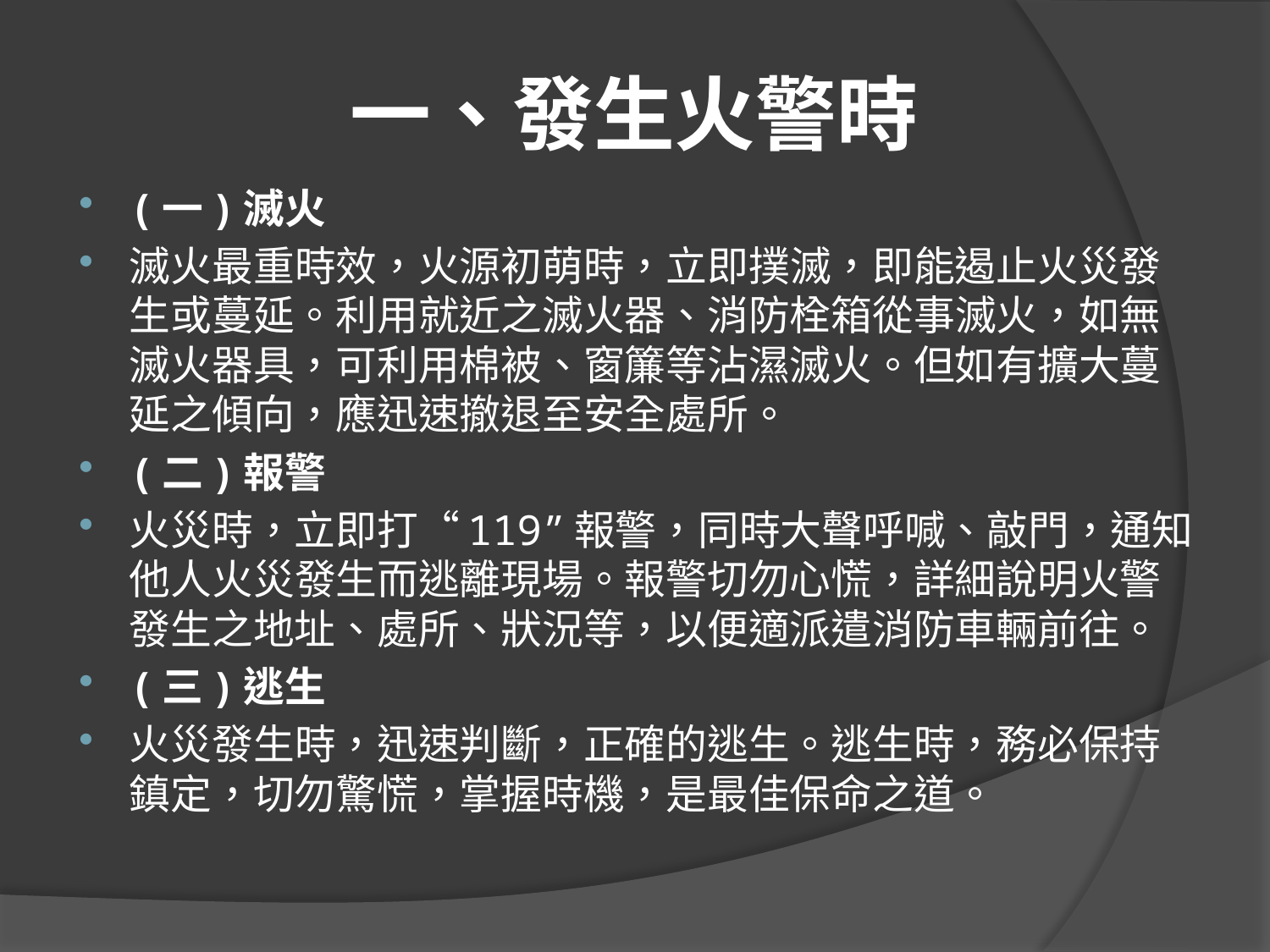

# 一、發生火警時
(一)滅火
滅火最重時效，火源初萌時，立即撲滅，即能遏止火災發生或蔓延。利用就近之滅火器、消防栓箱從事滅火，如無滅火器具，可利用棉被、窗簾等沾濕滅火。但如有擴大蔓延之傾向，應迅速撤退至安全處所。
(二)報警
火災時，立即打“119”報警，同時大聲呼喊、敲門，通知他人火災發生而逃離現場。報警切勿心慌，詳細說明火警發生之地址、處所、狀況等，以便適派遣消防車輛前往。
(三)逃生
火災發生時，迅速判斷，正確的逃生。逃生時，務必保持鎮定，切勿驚慌，掌握時機，是最佳保命之道。